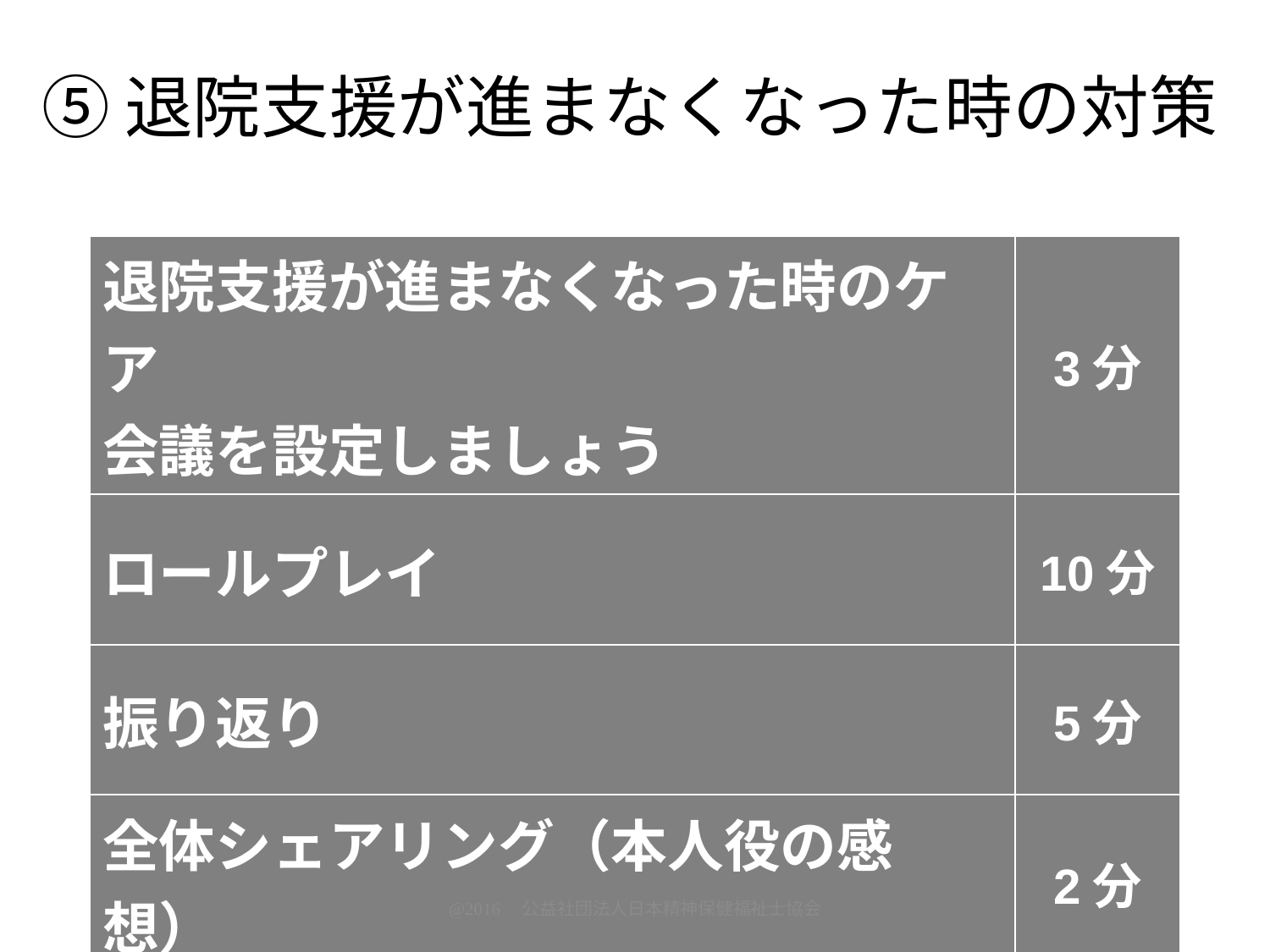

# ⑤退院支援が進まなくなった時の対策

| 退院支援が進まなくなった時のケア 会議を設定しましょう | 3分 |
| --- | --- |
| ロールプレイ | 10分 |
| 振り返り | 5分 |
| 全体シェアリング（本人役の感想） | 2分 |
@2016　公益社団法人日本精神保健福祉士協会